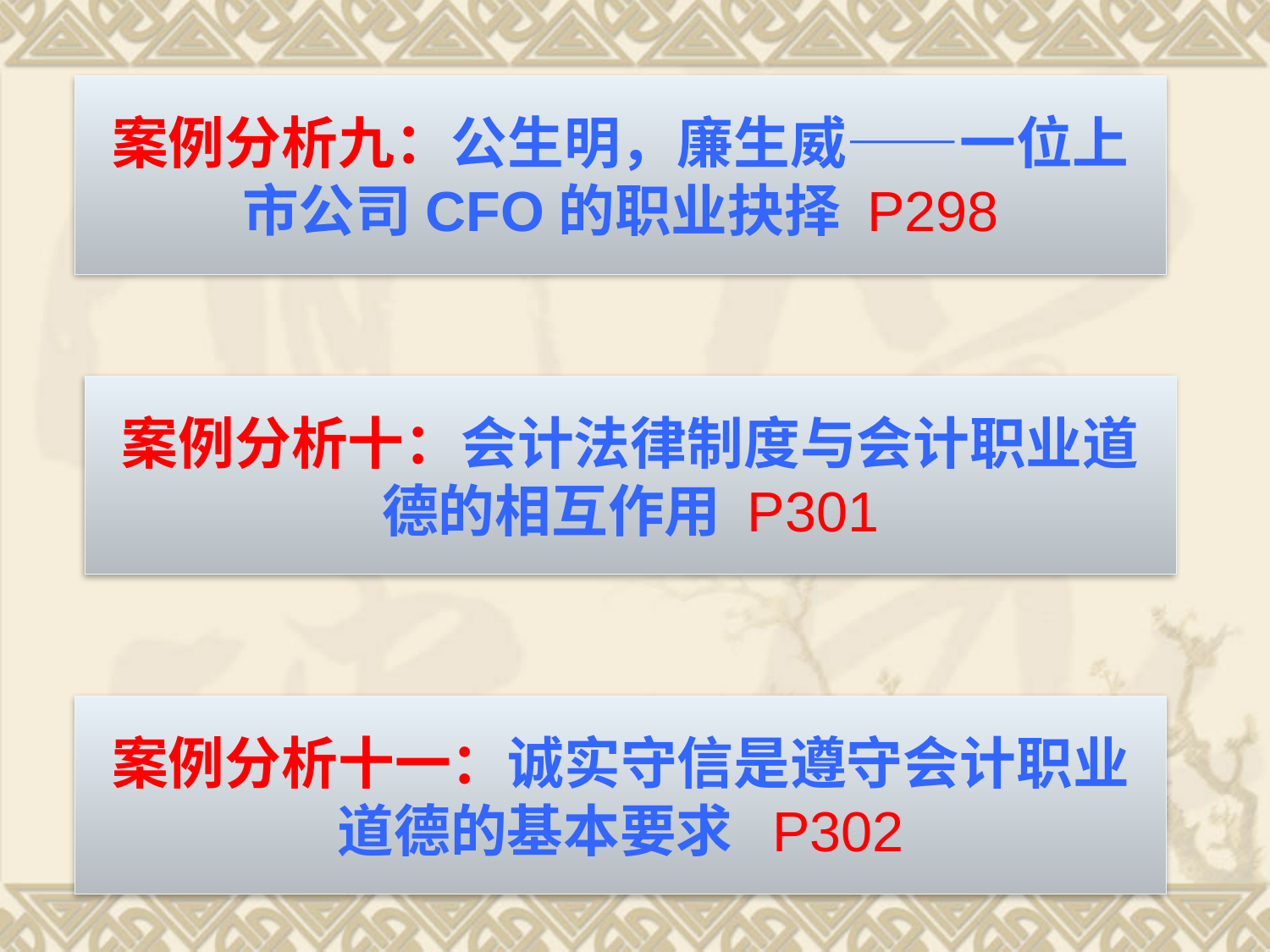

案例分析九：公生明，廉生威——一位上市公司CFO的职业抉择 P298
案例分析十：会计法律制度与会计职业道德的相互作用 P301
案例分析十一：诚实守信是遵守会计职业道德的基本要求  P302